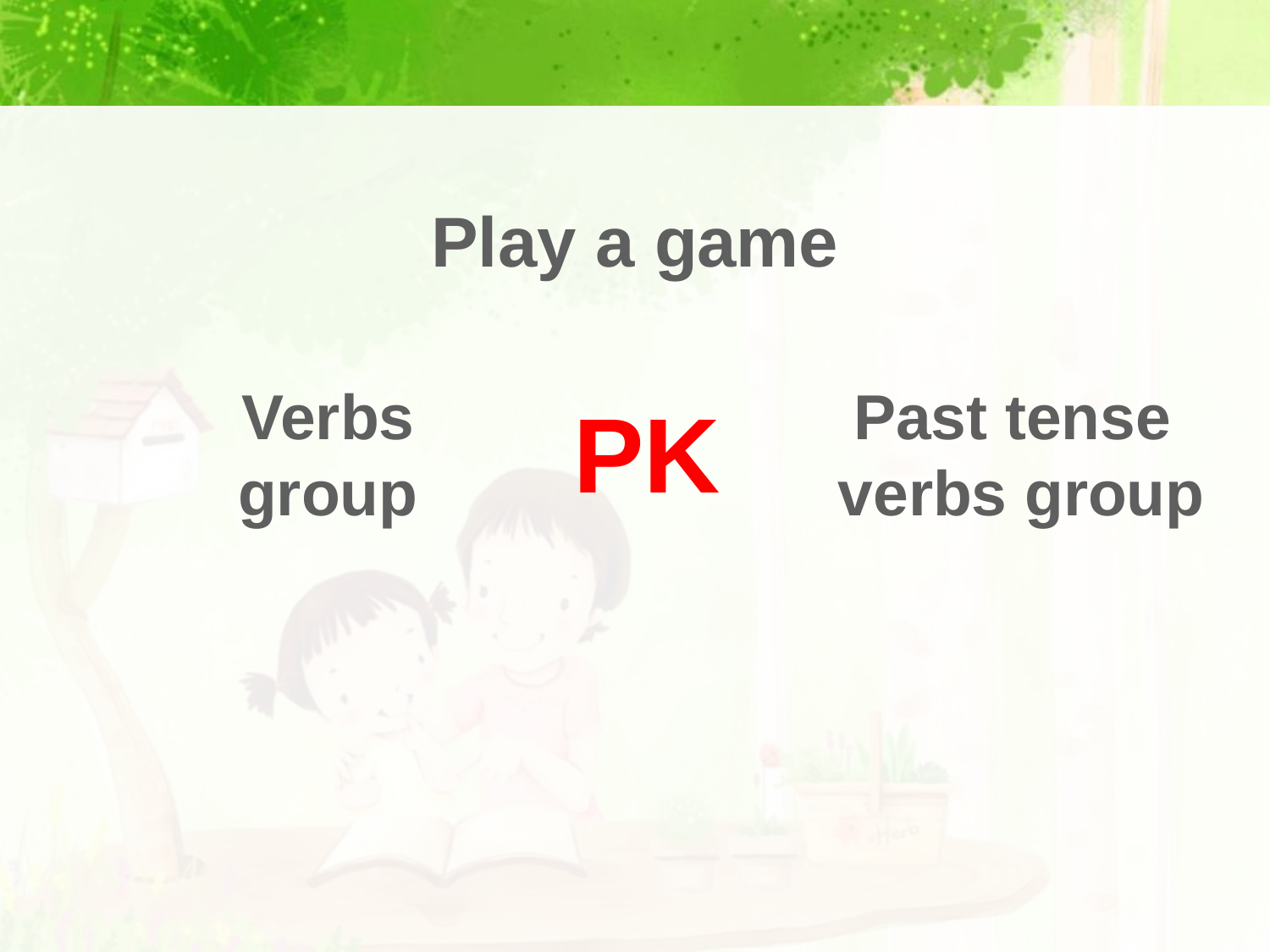

Play a game
每组选出一名代表抽取词卡并认读单词
Verbs group
Past tense
verbs group
PK